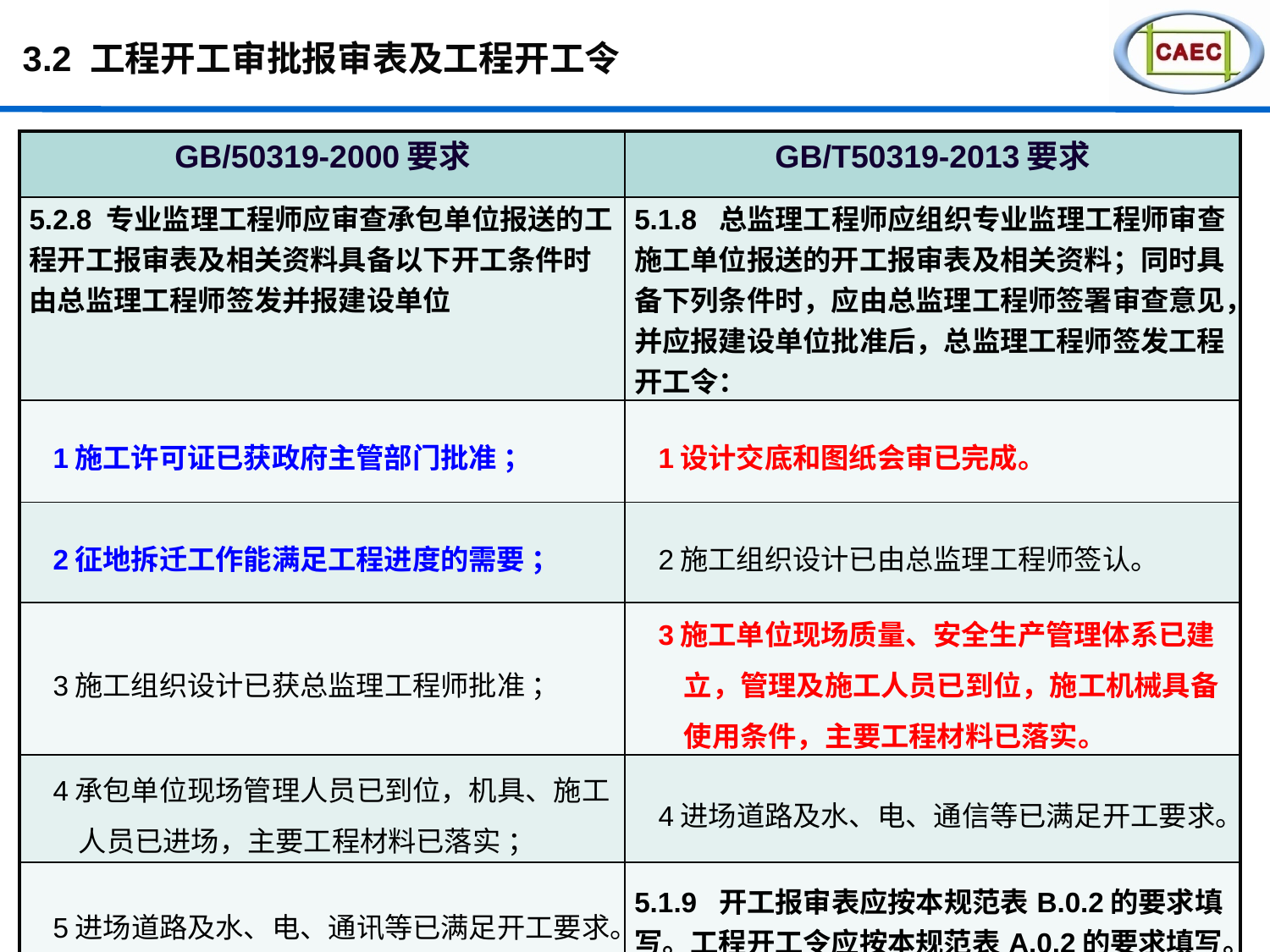

# 3.2 工程开工审批报审表及工程开工令
| GB/50319-2000要求 | GB/T50319-2013要求 |
| --- | --- |
| 5.2.8 专业监理工程师应审查承包单位报送的工程开工报审表及相关资料具备以下开工条件时由总监理工程师签发并报建设单位 | 5.1.8 总监理工程师应组织专业监理工程师审查施工单位报送的开工报审表及相关资料；同时具备下列条件时，应由总监理工程师签署审查意见，并应报建设单位批准后，总监理工程师签发工程开工令： |
| 1施工许可证已获政府主管部门批准 ； | 1设计交底和图纸会审已完成。 |
| 2征地拆迁工作能满足工程进度的需要 ； | 2施工组织设计已由总监理工程师签认。 |
| 3施工组织设计已获总监理工程师批准 ； | 3施工单位现场质量、安全生产管理体系已建立，管理及施工人员已到位，施工机械具备使用条件，主要工程材料已落实。 |
| 4承包单位现场管理人员已到位，机具、施工人员已进场，主要工程材料已落实 ； | 4进场道路及水、电、通信等已满足开工要求。 |
| 5进场道路及水、电、通讯等已满足开工要求。 | 5.1.9 开工报审表应按本规范表B.0.2的要求填写。工程开工令应按本规范表A.0.2的要求填写。 |